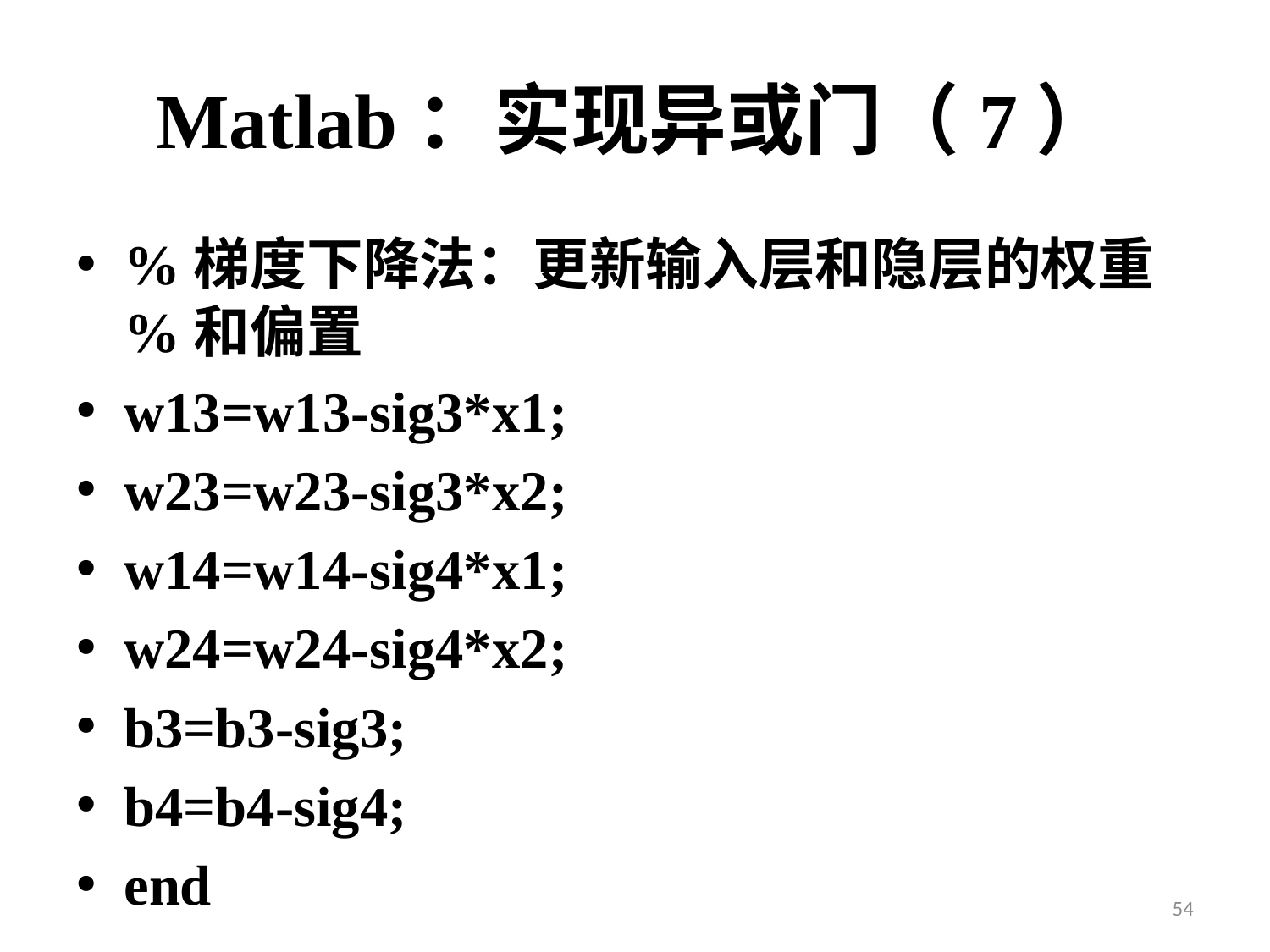

# Matlab：实现异或门（7）
%梯度下降法：更新输入层和隐层的权重%和偏置
w13=w13-sig3*x1;
w23=w23-sig3*x2;
w14=w14-sig4*x1;
w24=w24-sig4*x2;
b3=b3-sig3;
b4=b4-sig4;
end
54